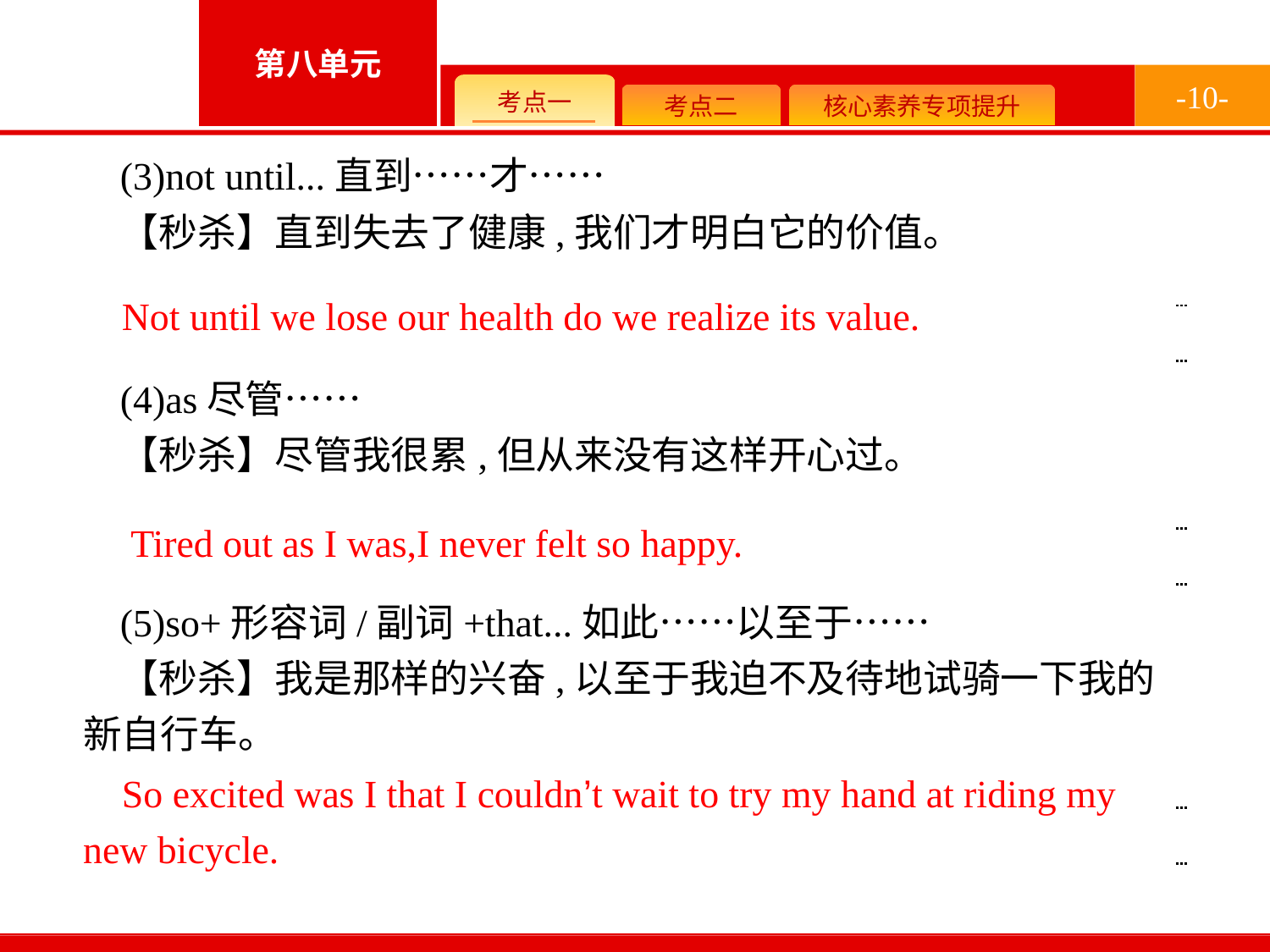

-10-
(3)not until...直到……才……
【秒杀】直到失去了健康,我们才明白它的价值。

(4)as尽管……
【秒杀】尽管我很累,但从来没有这样开心过。

(5)so+形容词/副词+that...如此……以至于……
【秒杀】我是那样的兴奋,以至于我迫不及待地试骑一下我的新自行车。

Not until we lose our health do we realize its value.
Tired out as I was,I never felt so happy.
So excited was I that I couldn’t wait to try my hand at riding my new bicycle.